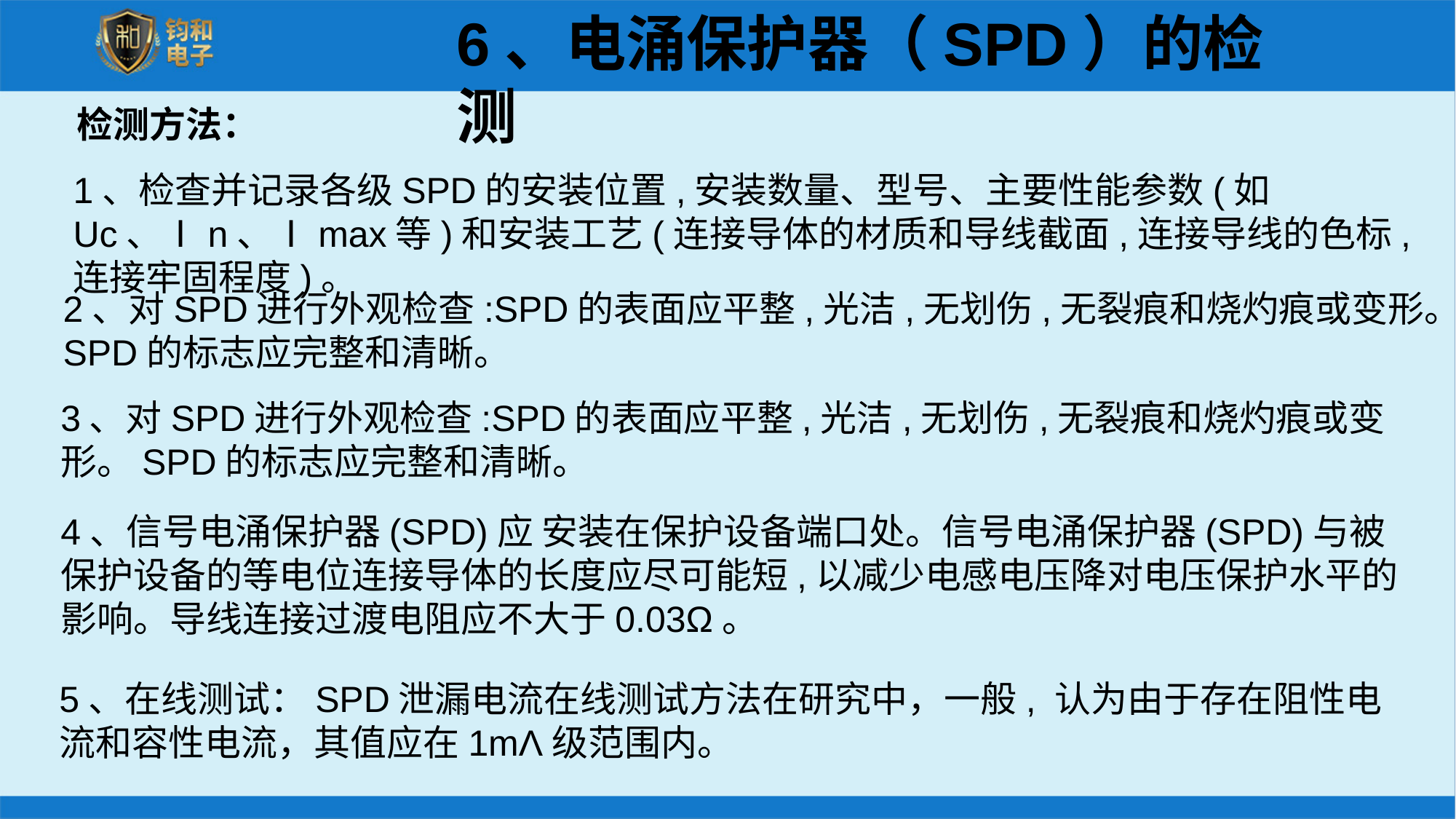

6、电涌保护器（SPD）的检测
检测方法：
1、检查并记录各级SPD的安装位置,安装数量、型号、主要性能参数(如 Uc、Ⅰn、Ⅰmax等)和安装工艺(连接导体的材质和导线截面,连接导线的色标,连接牢固程度)。
2、对SPD进行外观检查:SPD的表面应平整,光洁,无划伤,无裂痕和烧灼痕或变形。SPD的标志应完整和清晰。
3、对SPD进行外观检查:SPD的表面应平整,光洁,无划伤,无裂痕和烧灼痕或变形。SPD的标志应完整和清晰。
4、信号电涌保护器(SPD)应 安装在保护设备端口处。信号电涌保护器(SPD)与被保护设备的等电位连接导体的长度应尽可能短,以减少电感电压降对电压保护水平的影响。导线连接过渡电阻应不大于0.03Ω。
5、在线测试：SPD泄漏电流在线测试方法在研究中，一般, 认为由于存在阻性电流和容性电流，其值应在1mΛ级范围内。